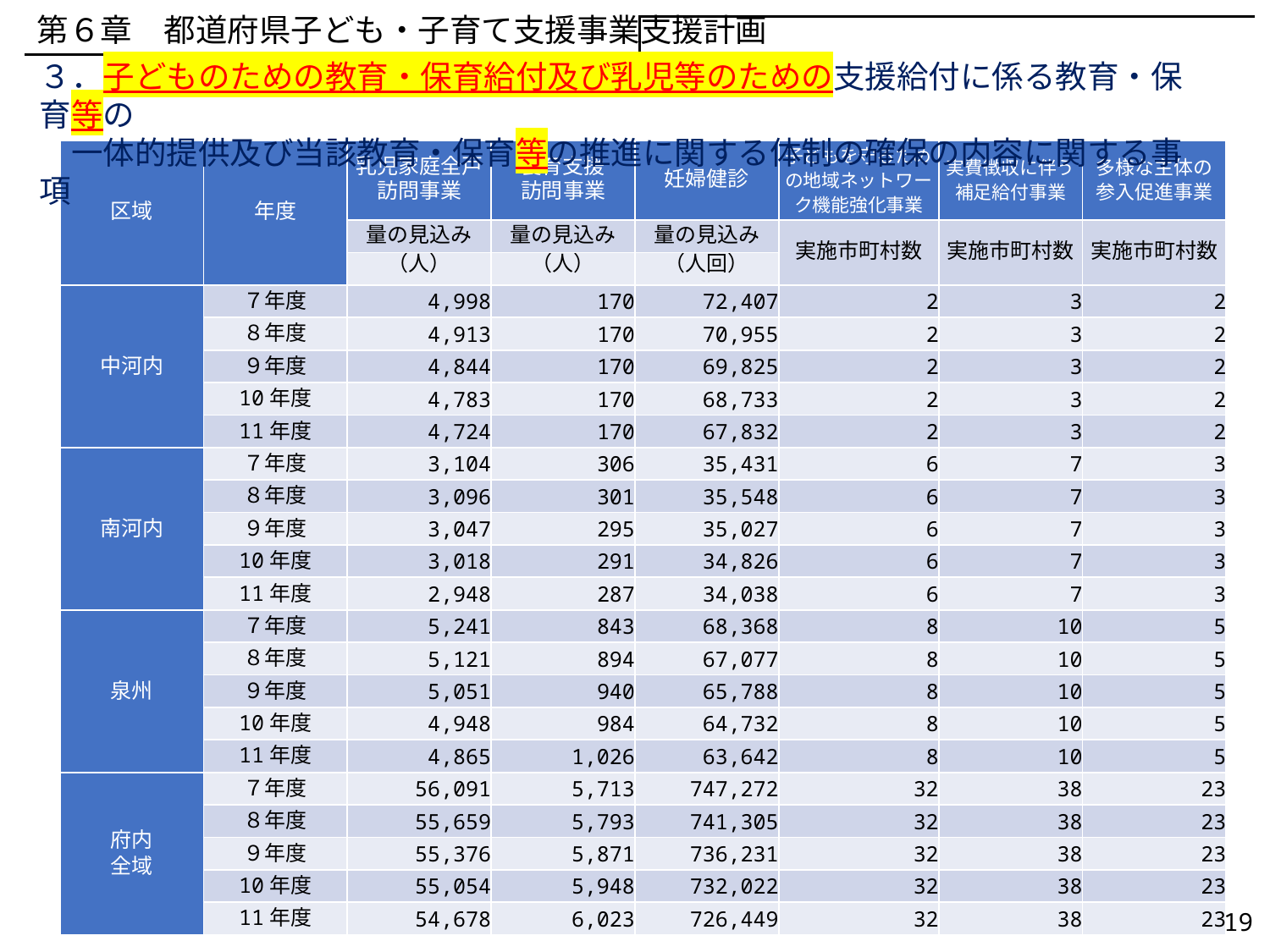

第６章　都道府県子ども・子育て支援事業支援計画

３．子どものための教育・保育給付及び乳児等のための支援給付に係る教育・保育等の
　一体的提供及び当該教育・保育等の推進に関する体制の確保の内容に関する事項
| 区域 | 年度 | 乳児家庭全戸訪問事業 | 養育支援 訪問事業 | 妊婦健診 | 子どもを守るための地域ネットワーク機能強化事業 | 実費徴収に伴う補足給付事業 | 多様な主体の参入促進事業 |
| --- | --- | --- | --- | --- | --- | --- | --- |
|  |  | 量の見込み | 量の見込み | 量の見込み | 実施市町村数 | 実施市町村数 | 実施市町村数 |
|  |  | （人） | （人） | （人回） |  |  |  |
| 中河内 | ７年度 | 4,998 | 170 | 72,407 | 2 | 3 | 2 |
|  | ８年度 | 4,913 | 170 | 70,955 | 2 | 3 | 2 |
|  | ９年度 | 4,844 | 170 | 69,825 | 2 | 3 | 2 |
|  | 10年度 | 4,783 | 170 | 68,733 | 2 | 3 | 2 |
|  | 11年度 | 4,724 | 170 | 67,832 | 2 | 3 | 2 |
| 南河内 | ７年度 | 3,104 | 306 | 35,431 | 6 | 7 | 3 |
|  | ８年度 | 3,096 | 301 | 35,548 | 6 | 7 | 3 |
|  | ９年度 | 3,047 | 295 | 35,027 | 6 | 7 | 3 |
|  | 10年度 | 3,018 | 291 | 34,826 | 6 | 7 | 3 |
|  | 11年度 | 2,948 | 287 | 34,038 | 6 | 7 | 3 |
| 泉州 | ７年度 | 5,241 | 843 | 68,368 | 8 | 10 | 5 |
|  | ８年度 | 5,121 | 894 | 67,077 | 8 | 10 | 5 |
|  | ９年度 | 5,051 | 940 | 65,788 | 8 | 10 | 5 |
|  | 10年度 | 4,948 | 984 | 64,732 | 8 | 10 | 5 |
|  | 11年度 | 4,865 | 1,026 | 63,642 | 8 | 10 | 5 |
| 府内 全域 | ７年度 | 56,091 | 5,713 | 747,272 | 32 | 38 | 23 |
|  | ８年度 | 55,659 | 5,793 | 741,305 | 32 | 38 | 23 |
|  | ９年度 | 55,376 | 5,871 | 736,231 | 32 | 38 | 23 |
|  | 10年度 | 55,054 | 5,948 | 732,022 | 32 | 38 | 23 |
|  | 11年度 | 54,678 | 6,023 | 726,449 | 32 | 38 | 23 |
19